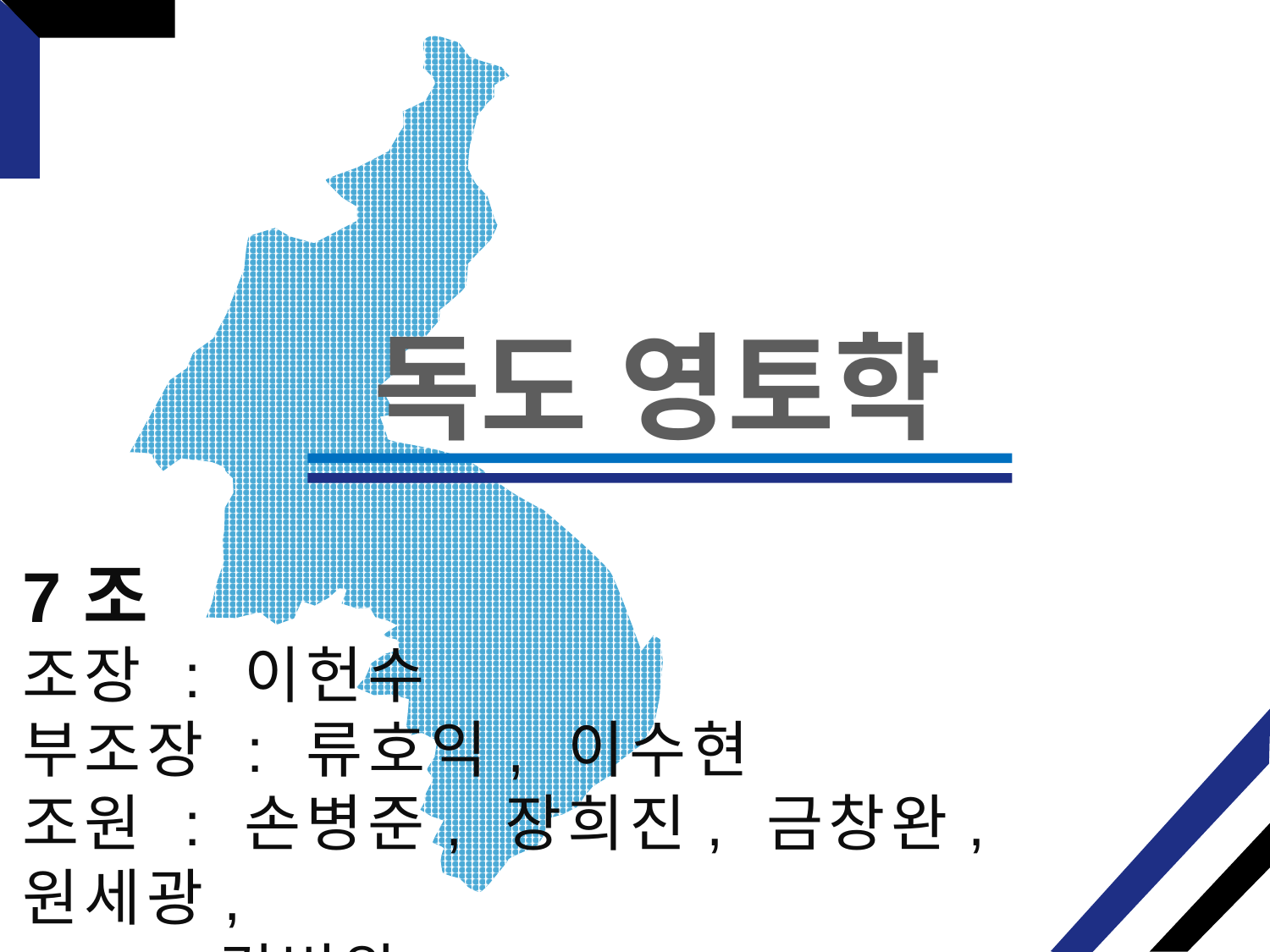

독도 영토학

7조
조장 : 이헌수
부조장 : 류호익, 이수현
조원 : 손병준, 장희진, 금창완, 원세광,
        김병완